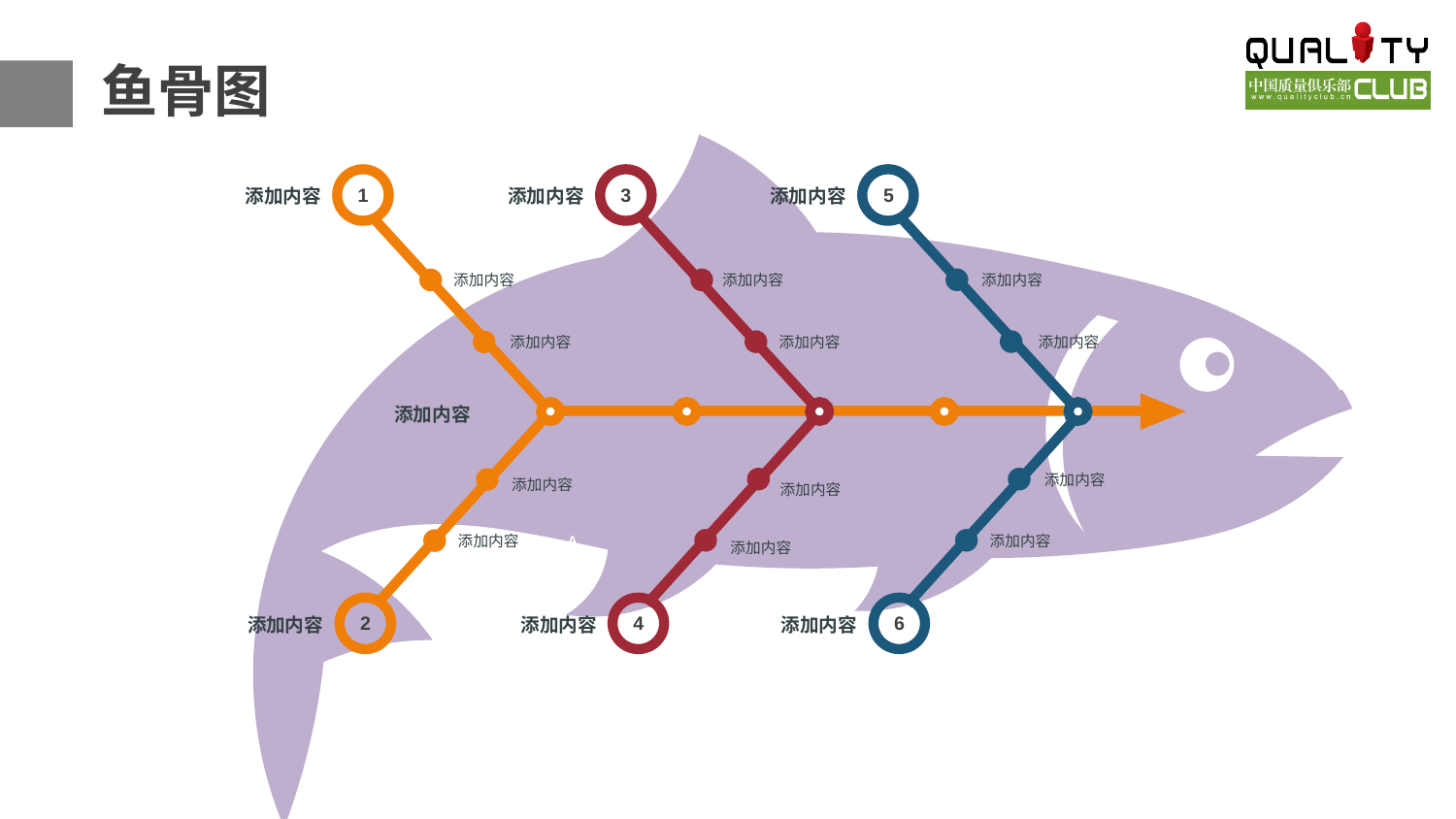

鱼骨图

3
添加内容

5
添加内容

添加内容

添加内容

1
添加内容

A
A
A
B
B
B
A
添加内容
添加内容

添加内容
添加内容

添加内容

添加内容
添加内容

2
添加内容

添加内容

添加内容

4
添加内容

添加内容

添加内容

6
添加内容